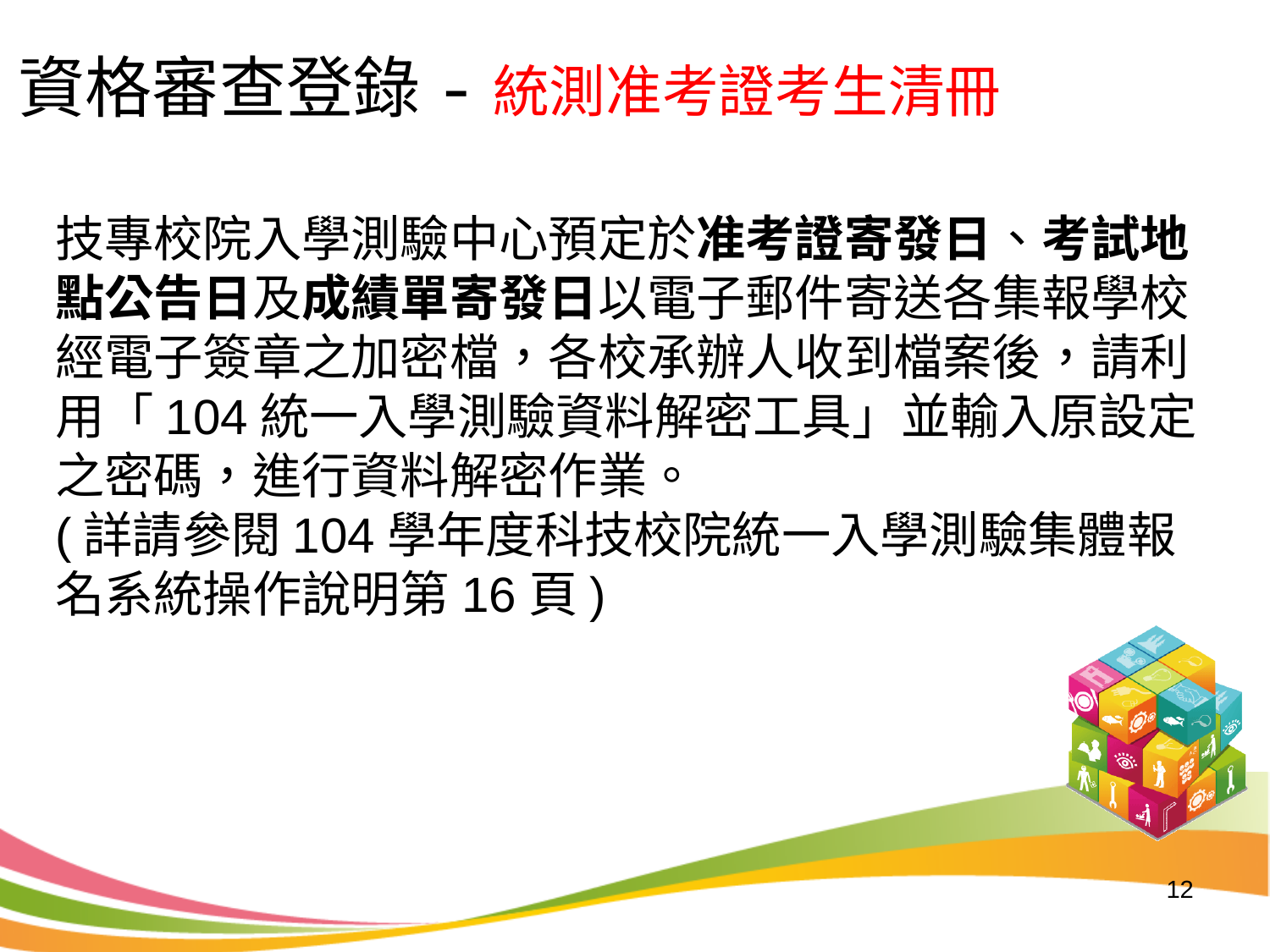

資格審查登錄-統測准考證考生清冊
技專校院入學測驗中心預定於准考證寄發日、考試地點公告日及成績單寄發日以電子郵件寄送各集報學校經電子簽章之加密檔，各校承辦人收到檔案後，請利用「104統一入學測驗資料解密工具」並輸入原設定之密碼，進行資料解密作業。
(詳請參閱104學年度科技校院統一入學測驗集體報名系統操作說明第16頁)
12